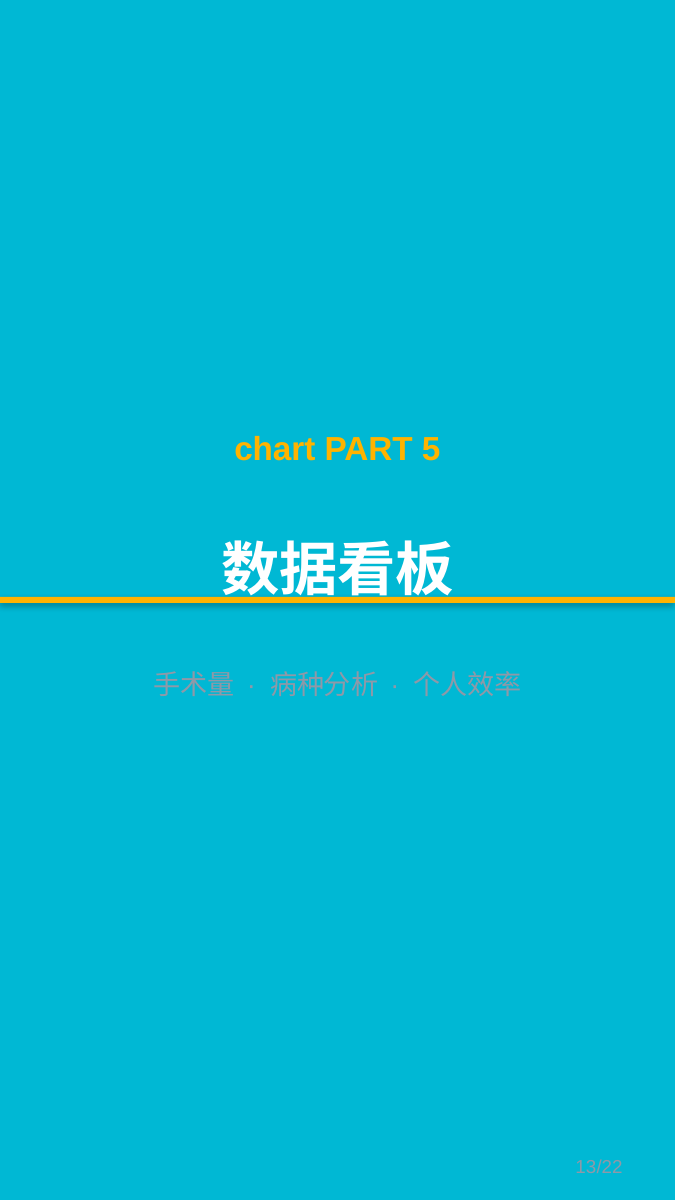

chart PART 5
数据看板

手术量 · 病种分析 · 个人效率
13/22